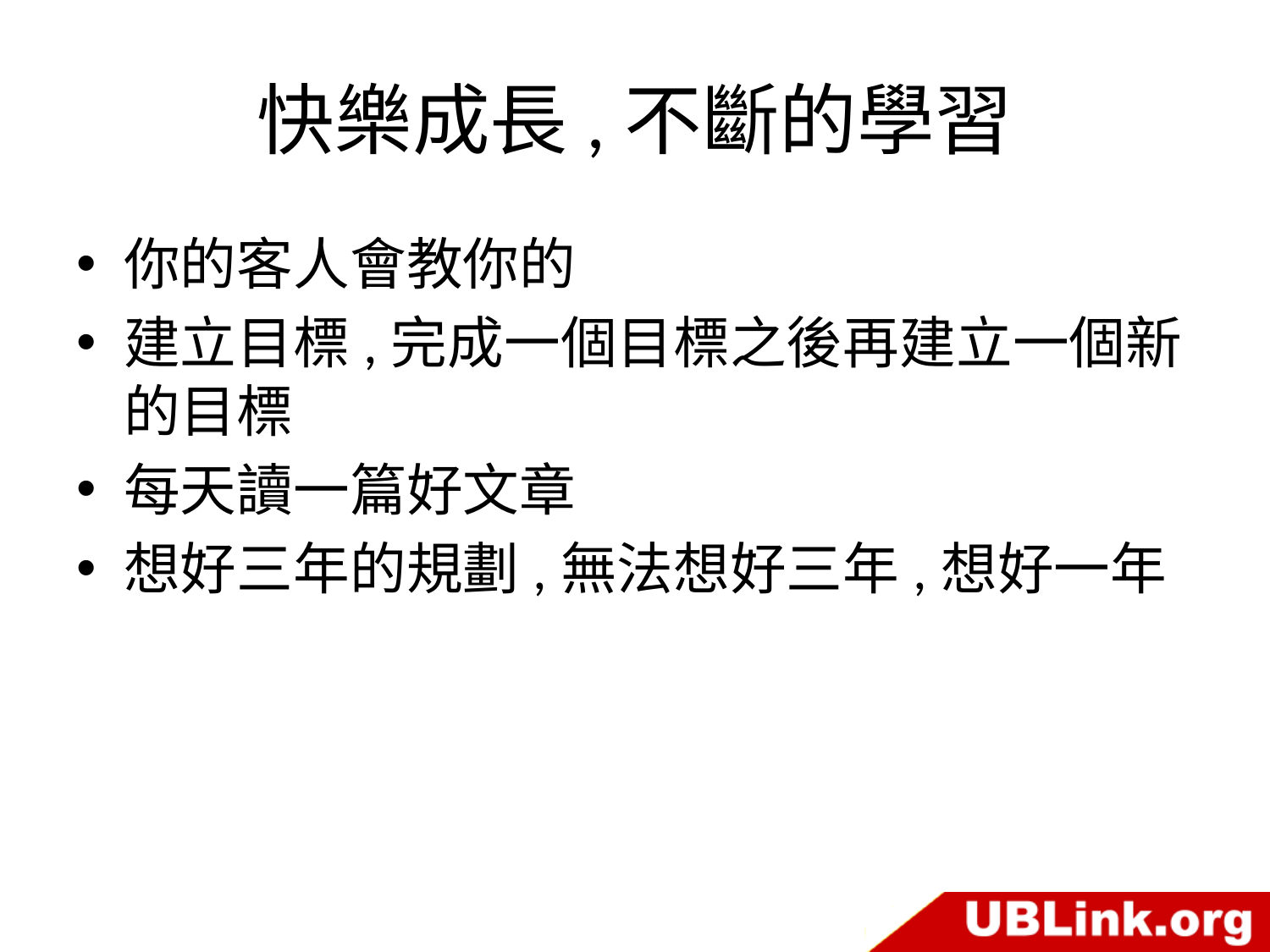

# 快樂成長,不斷的學習
你的客人會教你的
建立目標,完成一個目標之後再建立一個新的目標
每天讀一篇好文章
想好三年的規劃,無法想好三年,想好一年